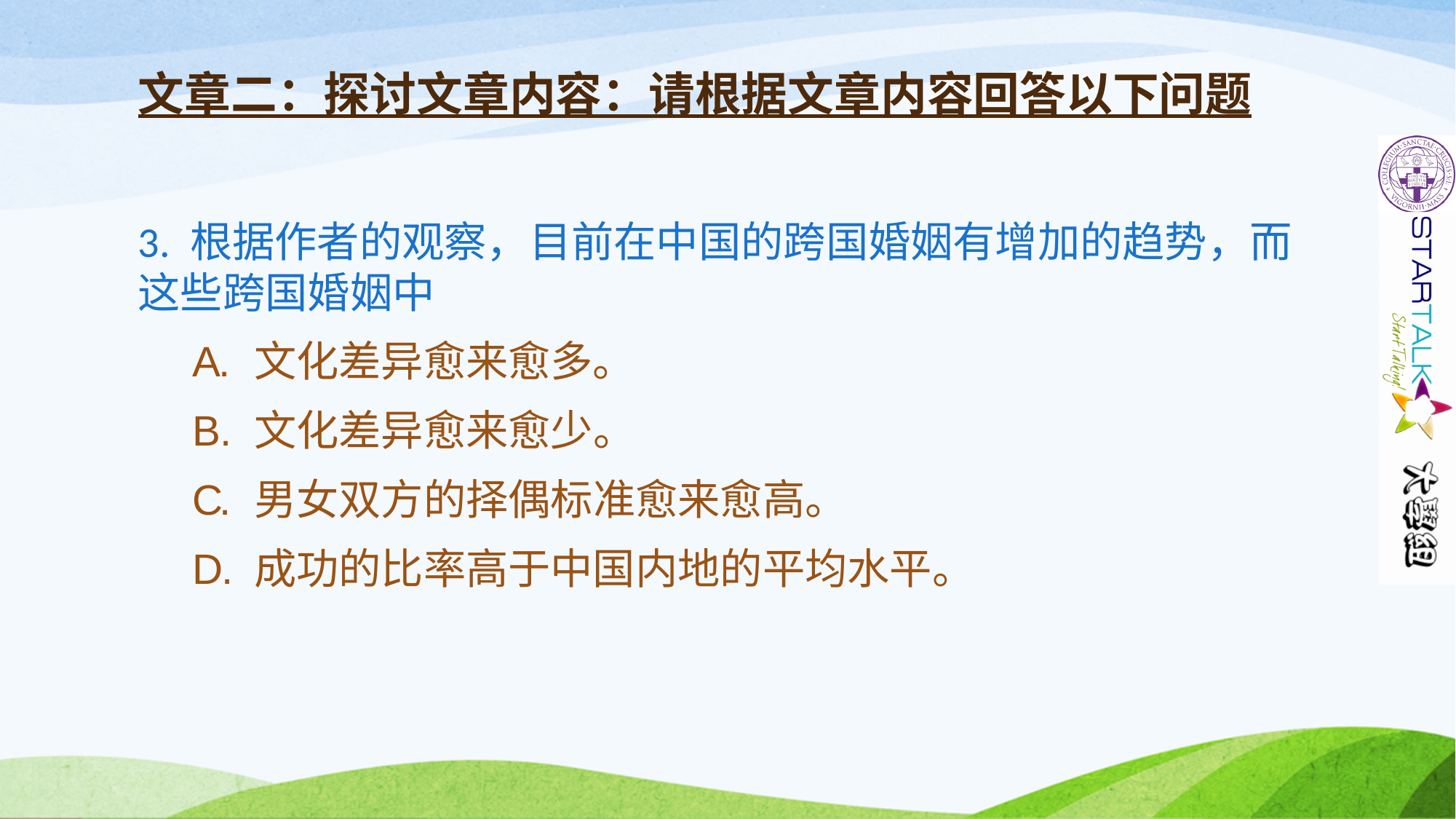

# 文章二：探讨文章内容：请根据文章内容回答以下问题
3. 根据作者的观察，目前在中国的跨国婚姻有增加的趋势，而这些跨国婚姻中
文化差异愈来愈多。
文化差异愈来愈少。
男女双方的择偶标准愈来愈高。
成功的比率高于中国内地的平均水平。